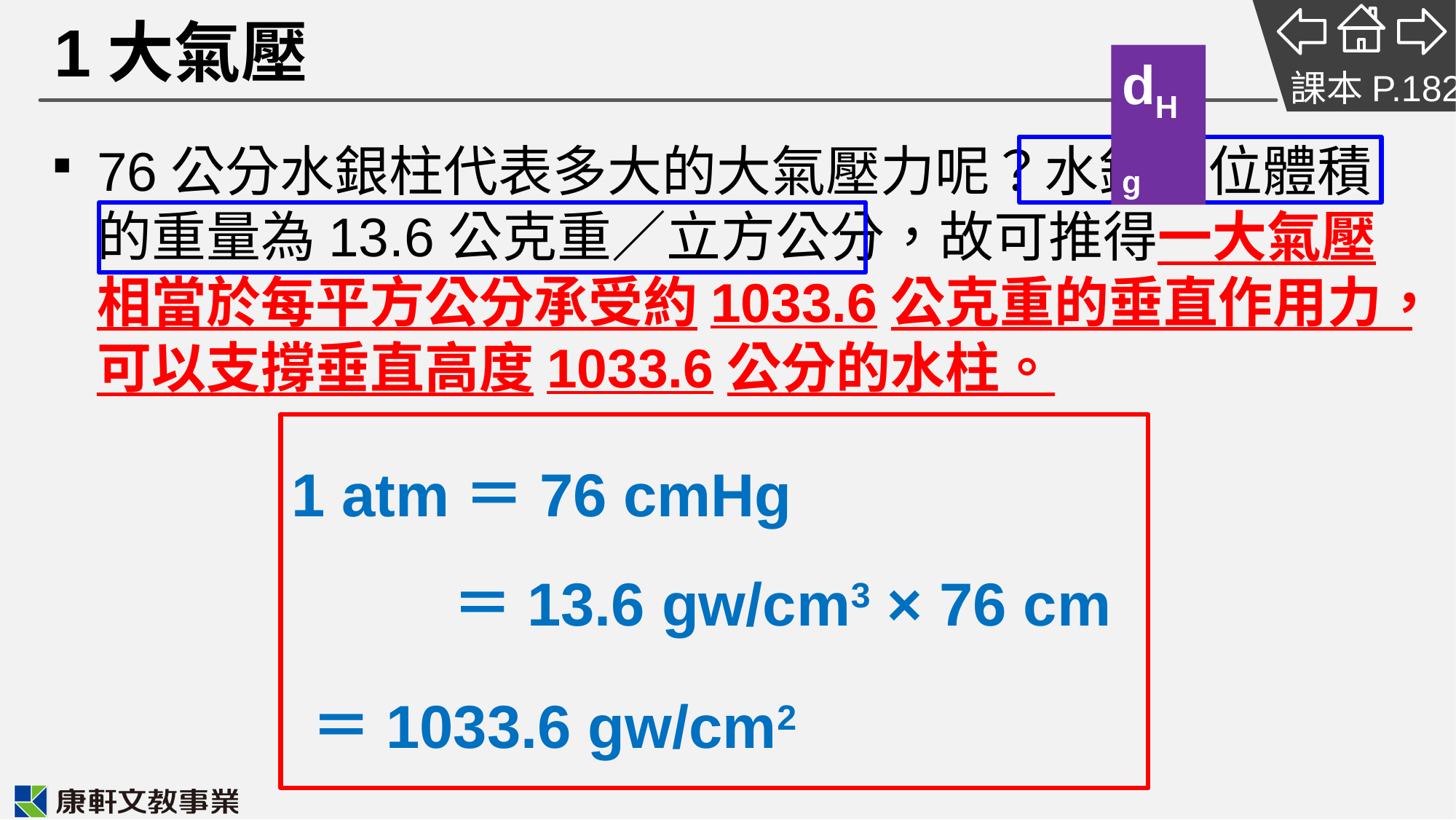

# 1大氣壓
dHg
課本P.182
76公分水銀柱代表多大的大氣壓力呢？水銀單位體積的重量為13.6公克重／立方公分，故可推得一大氣壓相當於每平方公分承受約1033.6公克重的垂直作用力，可以支撐垂直高度1033.6公分的水柱。

1 atm＝76 cmHg
＝13.6 gw/cm3 × 76 cm

＝1033.6 gw/cm2